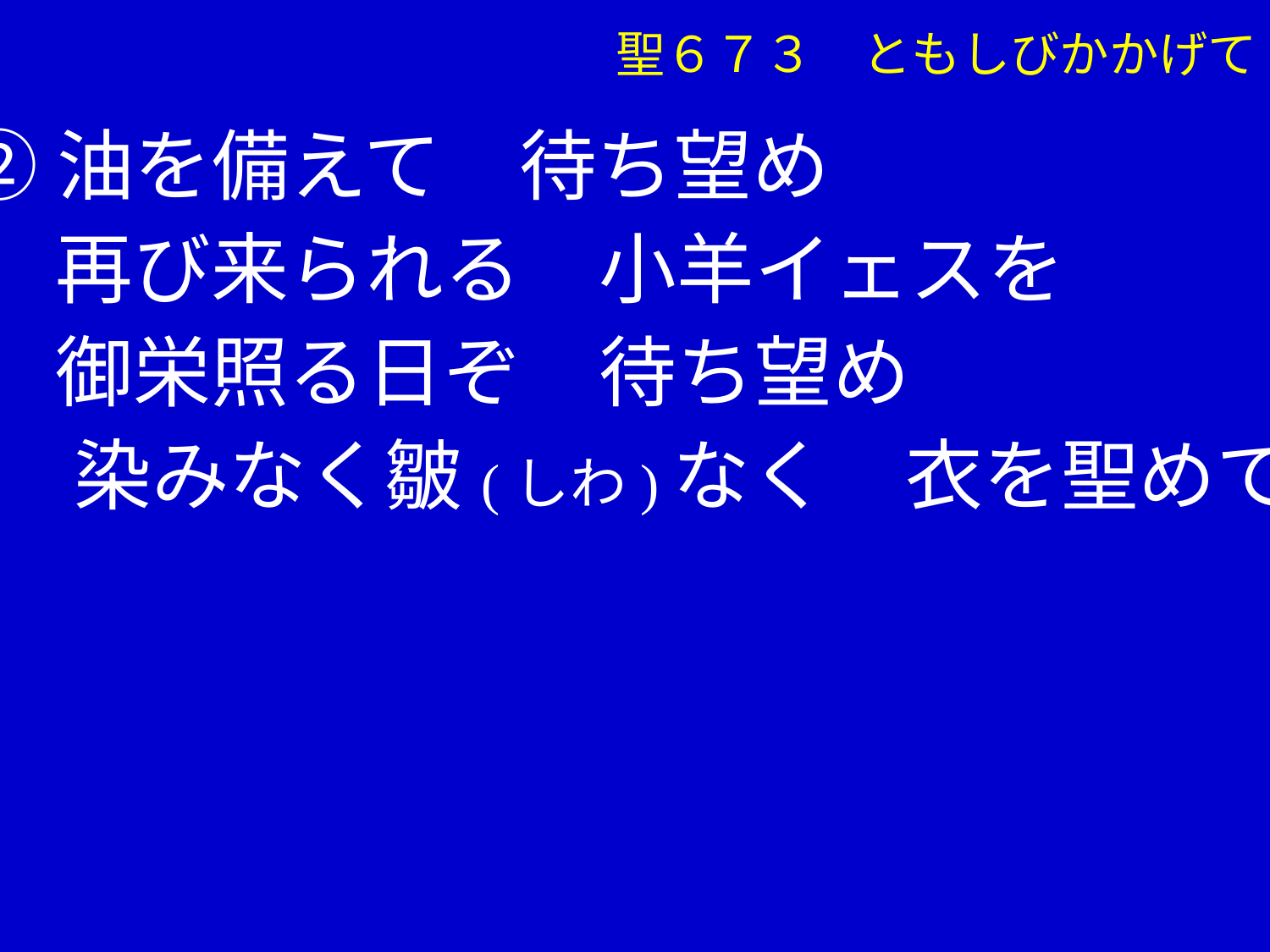

聖６７３　ともしびかかげて
②油を備えて　待ち望め
　 再び来られる　小羊イェスを
　 御栄照る日ぞ　待ち望め
 　染みなく皺(しわ)なく　衣を聖めて